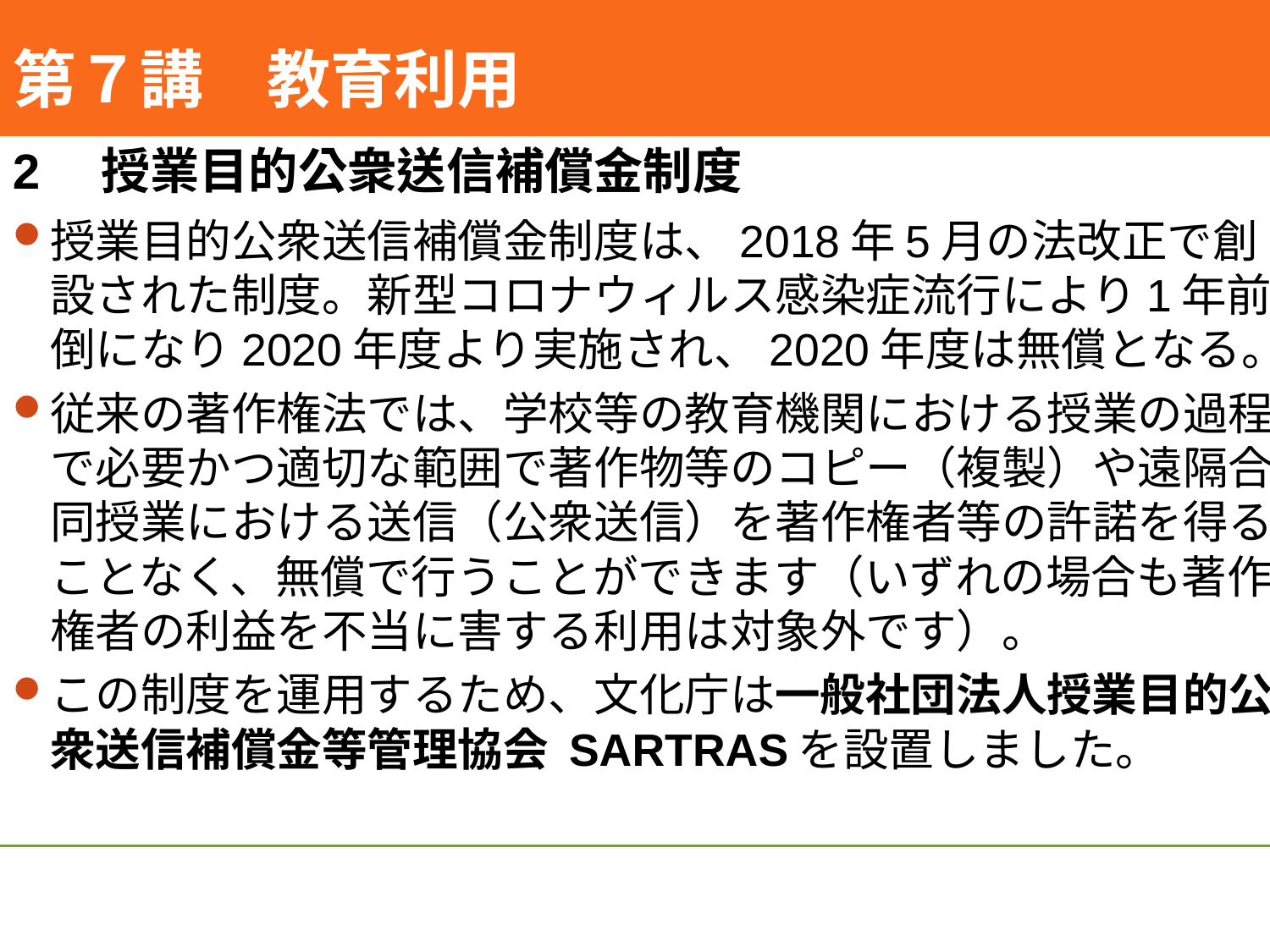

#
第７講　教育利用
2　授業目的公衆送信補償金制度
授業目的公衆送信補償金制度は、2018年5月の法改正で創設された制度。新型コロナウィルス感染症流行により1年前倒になり2020年度より実施され、2020年度は無償となる。
従来の著作権法では、学校等の教育機関における授業の過程で必要かつ適切な範囲で著作物等のコピー（複製）や遠隔合同授業における送信（公衆送信）を著作権者等の許諾を得ることなく、無償で行うことができます（いずれの場合も著作権者の利益を不当に害する利用は対象外です）。
この制度を運用するため、文化庁は一般社団法人授業目的公衆送信補償金等管理協会 SARTRASを設置しました。